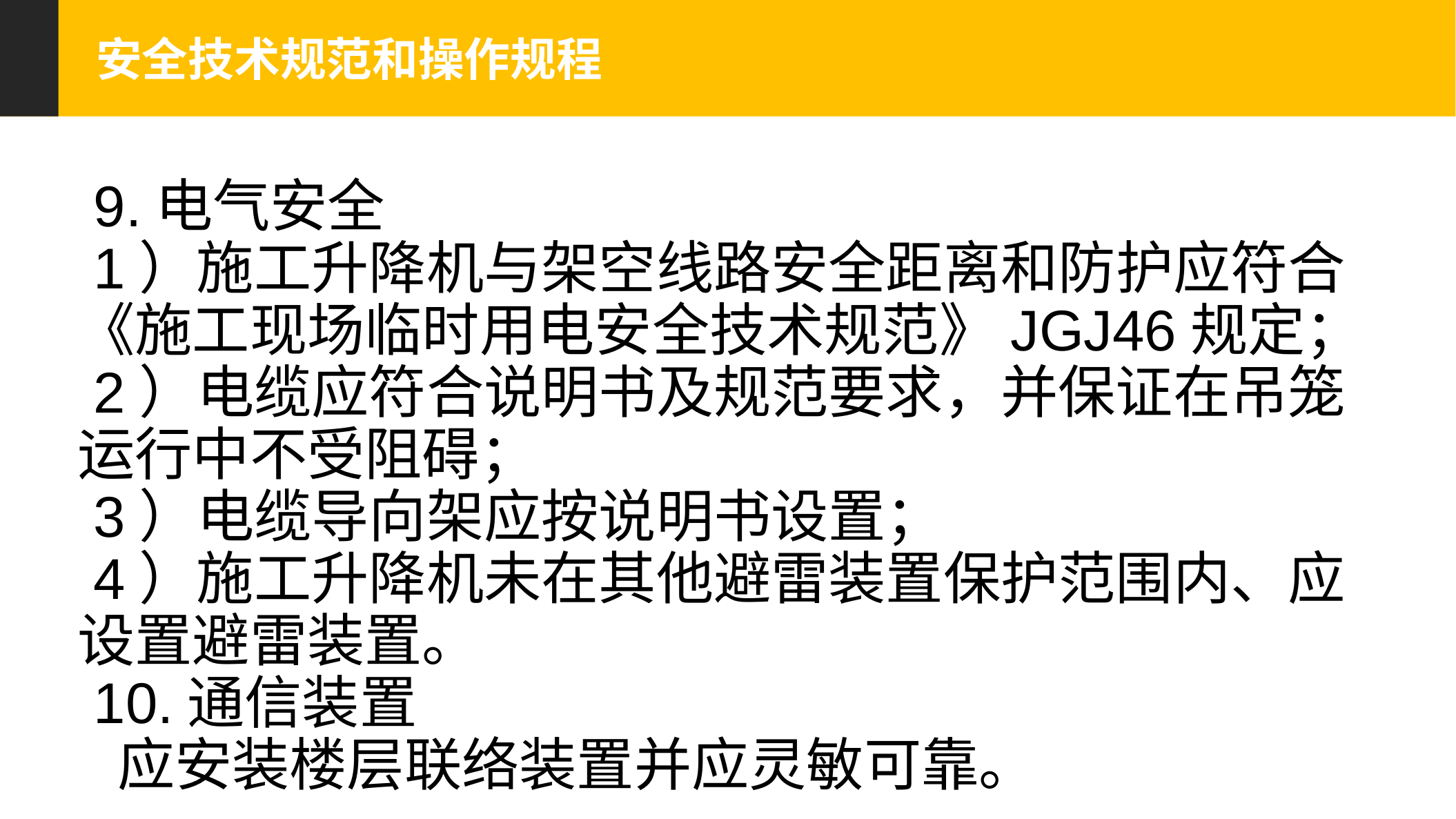

安全技术规范和操作规程
 9.电气安全
 1）施工升降机与架空线路安全距离和防护应符合《施工现场临时用电安全技术规范》JGJ46规定；
 2）电缆应符合说明书及规范要求，并保证在吊笼运行中不受阻碍；
 3）电缆导向架应按说明书设置；
 4）施工升降机未在其他避雷装置保护范围内、应设置避雷装置。
 10.通信装置
  应安装楼层联络装置并应灵敏可靠。